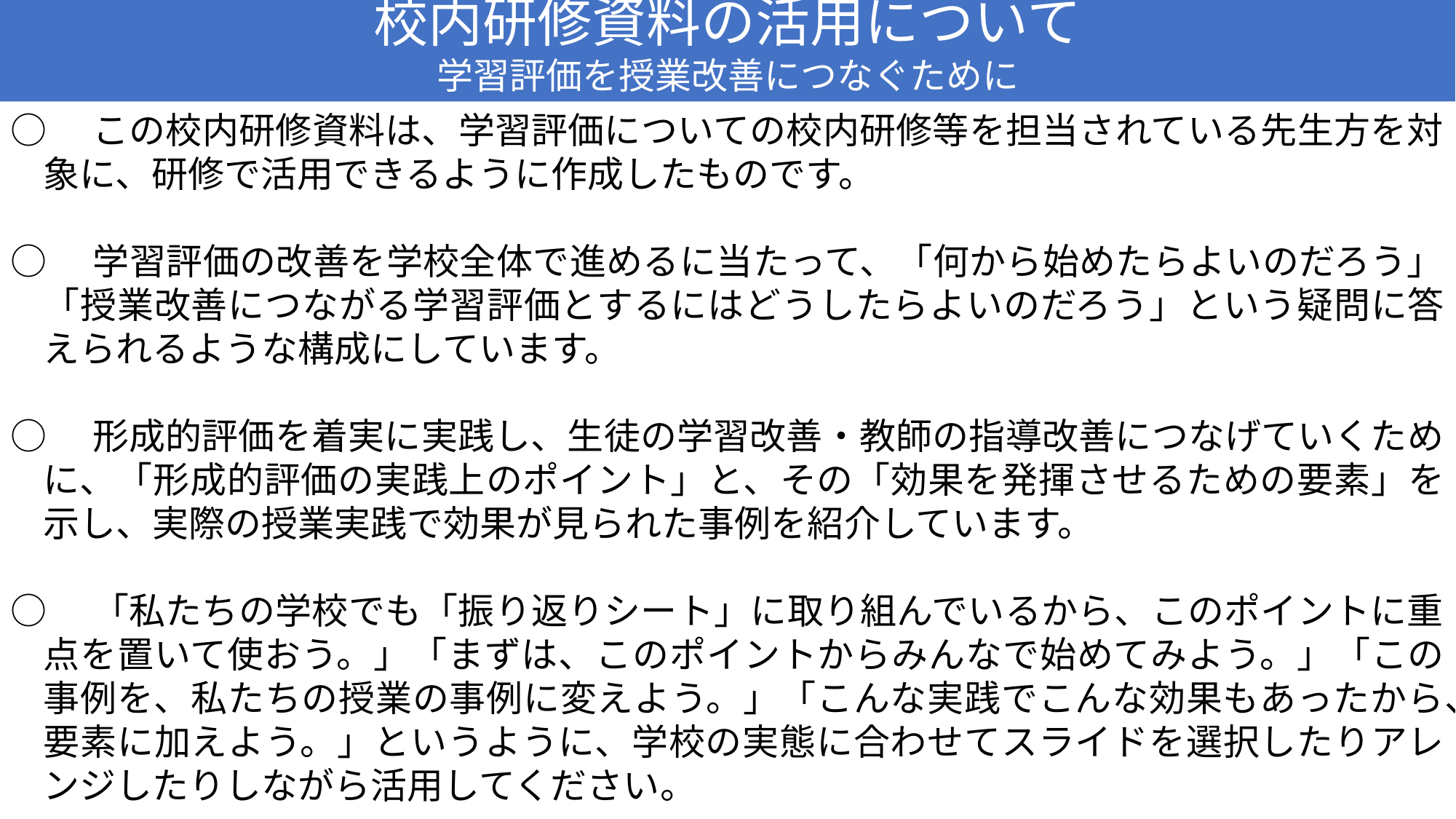

校内研修資料の活用について
学習評価を授業改善につなぐために
○　この校内研修資料は、学習評価についての校内研修等を担当されている先生方を対象に、研修で活用できるように作成したものです。

○　学習評価の改善を学校全体で進めるに当たって、「何から始めたらよいのだろう」「授業改善につながる学習評価とするにはどうしたらよいのだろう」という疑問に答えられるような構成にしています。

○　形成的評価を着実に実践し、生徒の学習改善・教師の指導改善につなげていくために、「形成的評価の実践上のポイント」と、その「効果を発揮させるための要素」を示し、実際の授業実践で効果が見られた事例を紹介しています。

○　「私たちの学校でも「振り返りシート」に取り組んでいるから、このポイントに重点を置いて使おう。」「まずは、このポイントからみんなで始めてみよう。」「この事例を、私たちの授業の事例に変えよう。」「こんな実践でこんな効果もあったから、要素に加えよう。」というように、学校の実態に合わせてスライドを選択したりアレンジしたりしながら活用してください。